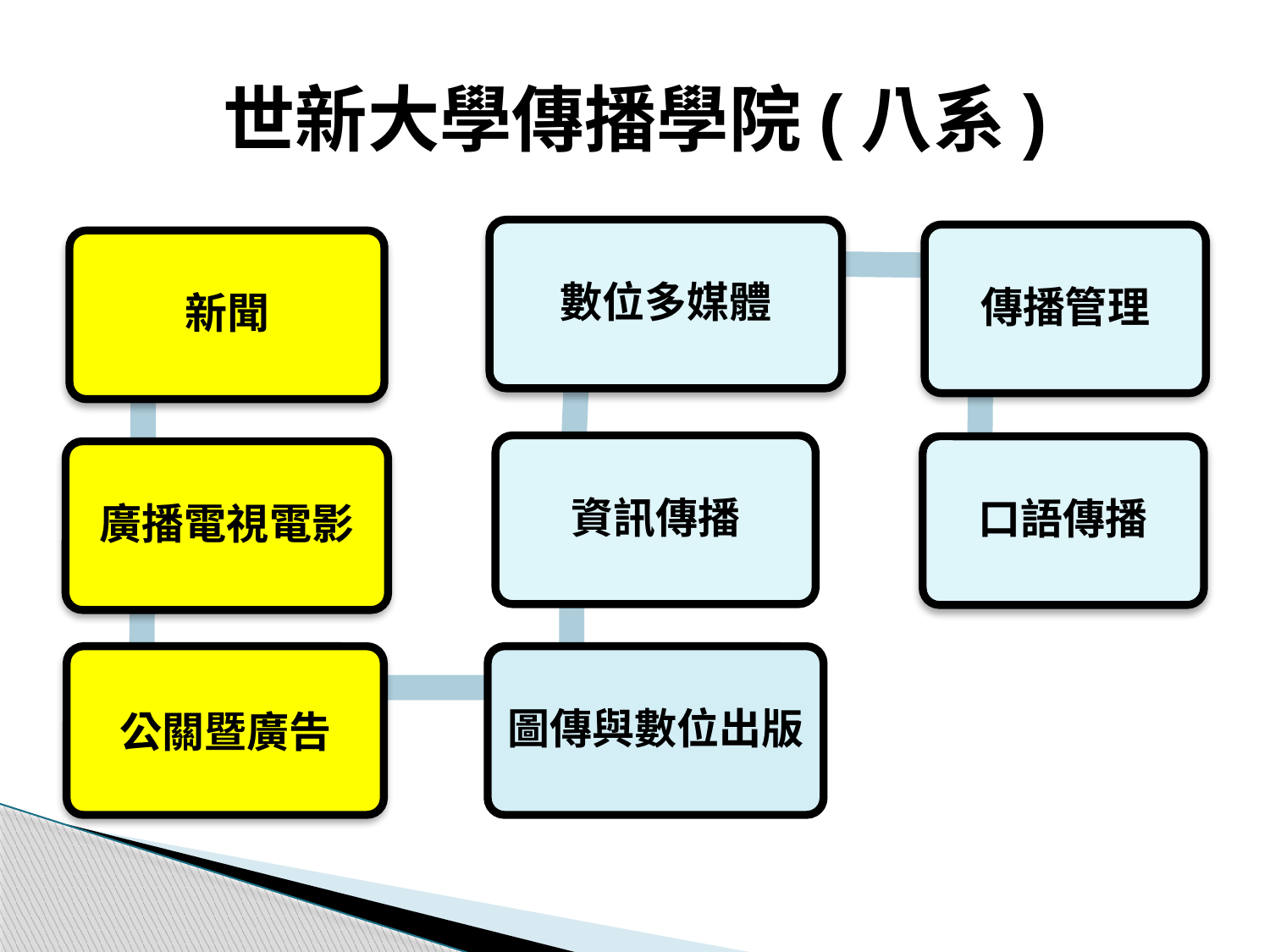

# 世新大學傳播學院(八系)
新聞
廣播電視電影
公關暨廣告
圖傳與數位出版
資訊傳播
數位多媒體
傳播管理
口語傳播